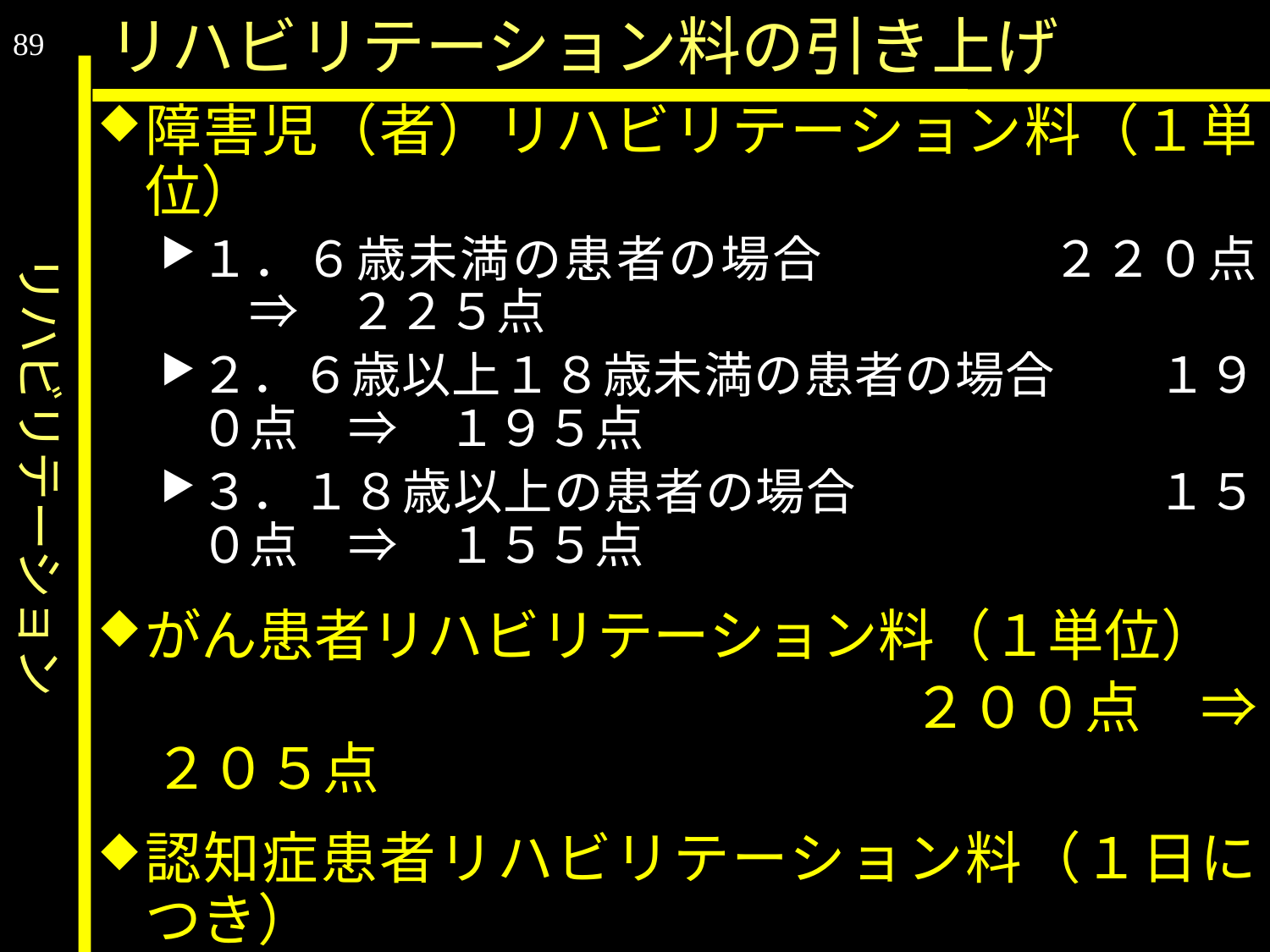

リハビリテーション
リハビリテーション料の引き上げ
89

障害児（者）リハビリテーション料（１単位）
１．６歳未満の患者の場合		　２２０点　⇒　２２５点
２．６歳以上１８歳未満の患者の場合	　１９０点　⇒　１９５点
３．１８歳以上の患者の場合		　１５０点　⇒　１５５点

がん患者リハビリテーション料（１単位）
　					　　　２００点　⇒　２０５点

認知症患者リハビリテーション料（１日につき）
						　　２４０点（新設）
要届出
重度認知症の状態にある患者（認知症治療病棟入院料を算定するもの又は認知症に関する専門の保険医療機関に入院しているものに限る）に対して、個別療法であるリハビリテーションを２０分以上行った場合に、入院した日から起算して１月に限り、週３回を限度として算定